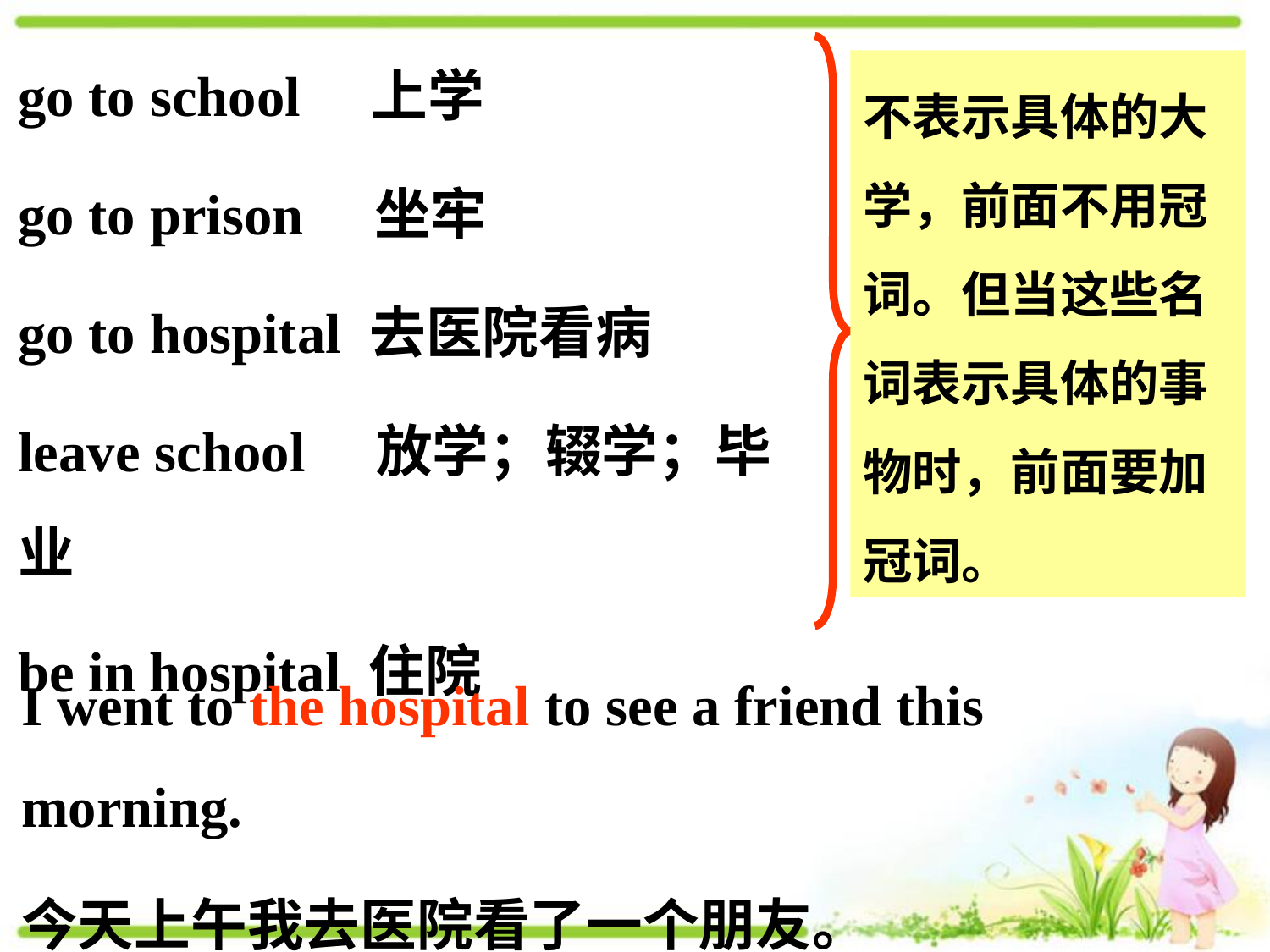

go to school    上学
go to prison    坐牢
go to hospital 去医院看病
leave school    放学；辍学；毕业
be in hospital 住院

不表示具体的大学，前面不用冠词。但当这些名词表示具体的事物时，前面要加冠词。
I went to the hospital to see a friend this morning.
今天上午我去医院看了一个朋友。